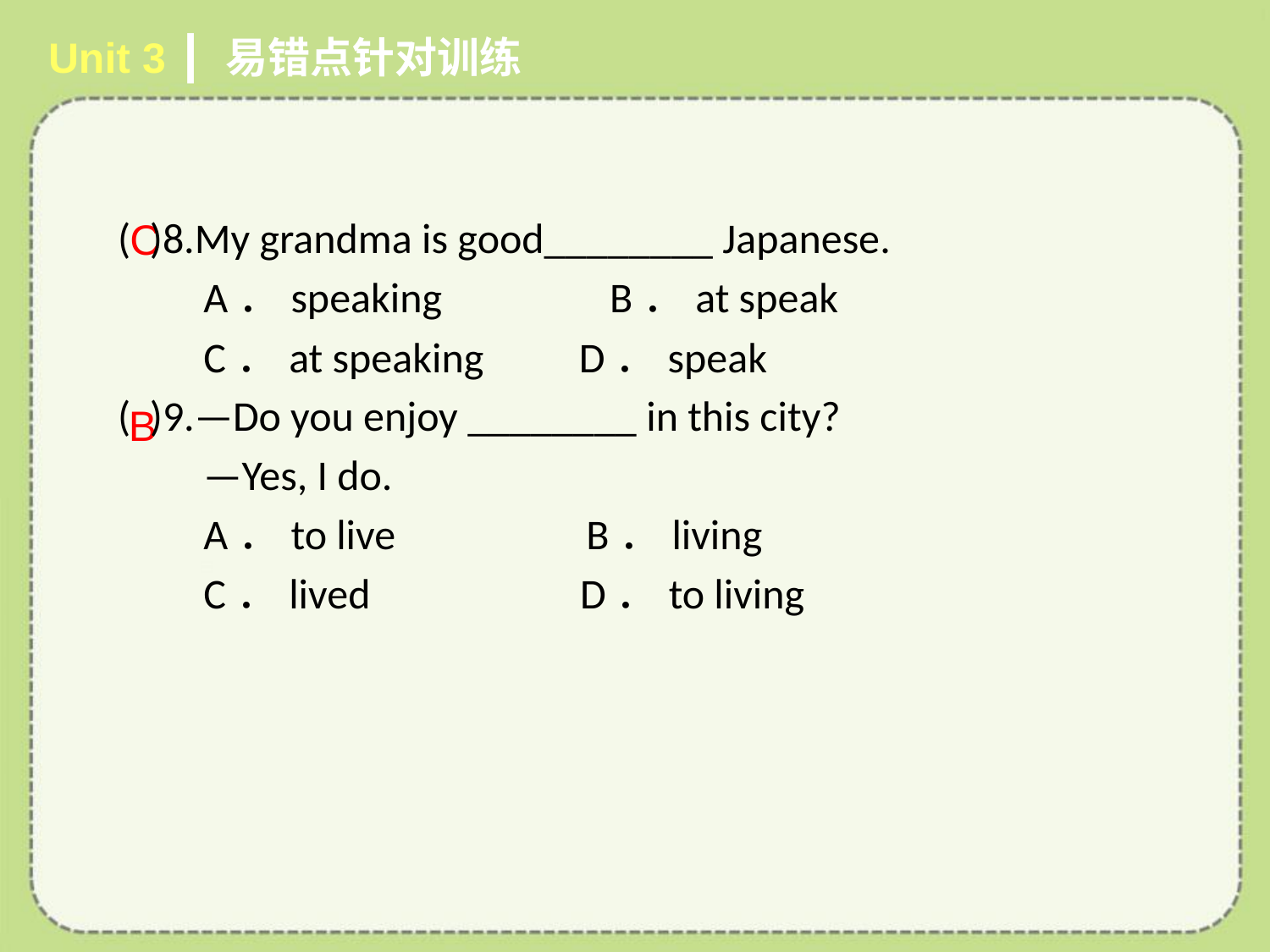

Unit 3 ┃ 易错点针对训练
# (  )8.My grandma is good________ Japanese.
         A．speaking　           B．at speak
         C．at speaking          D．speak
(  )9.—Do you enjoy ________ in this city?
         —Yes, I do.
         A．to live                    B．living
         C．lived                      D．to living
C

B